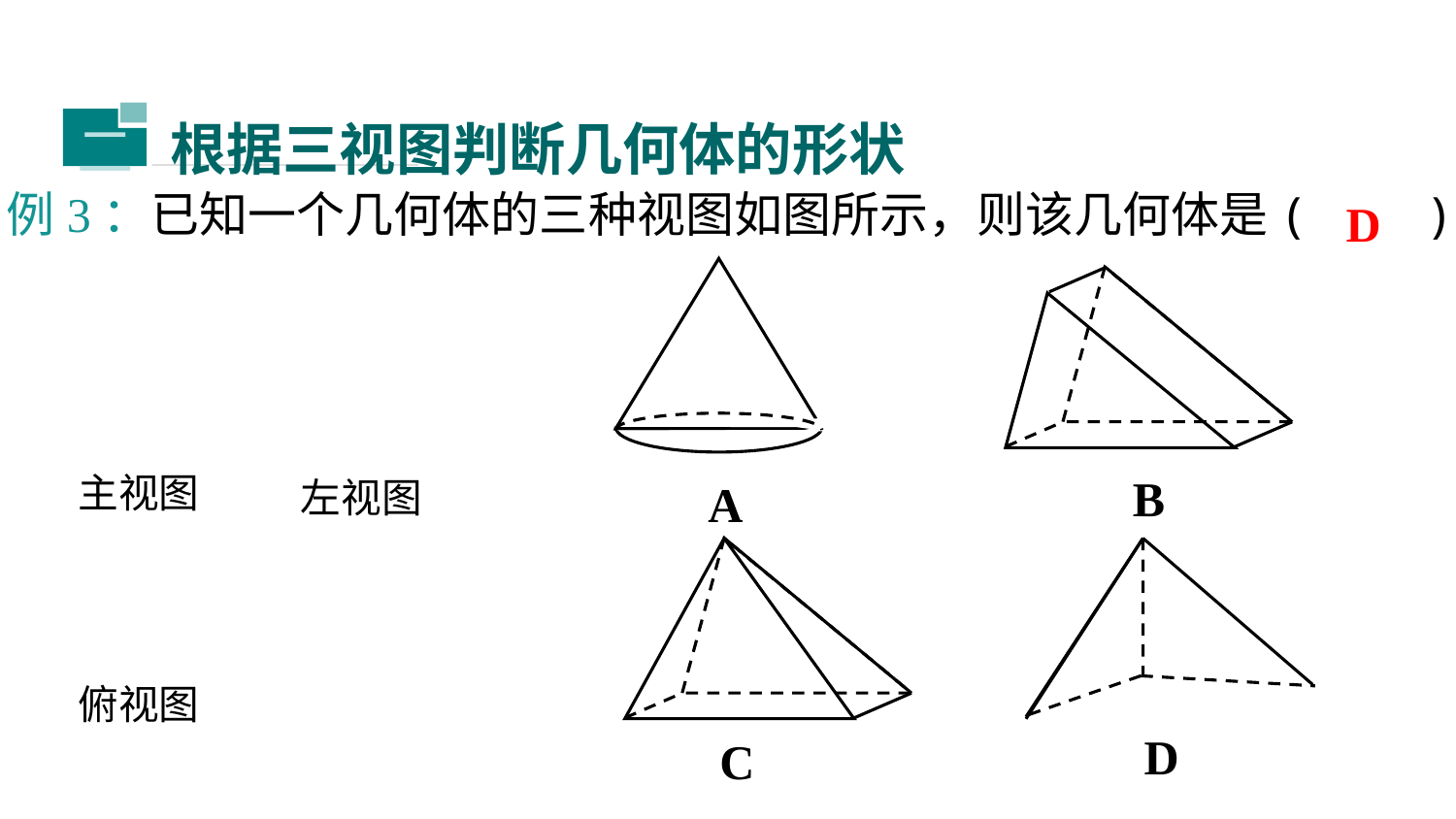

根据三视图判断几何体的形状
二

例3：已知一个几何体的三种视图如图所示，则该几何体是(    )
D

B
主视图
左视图
A

俯视图
D
C